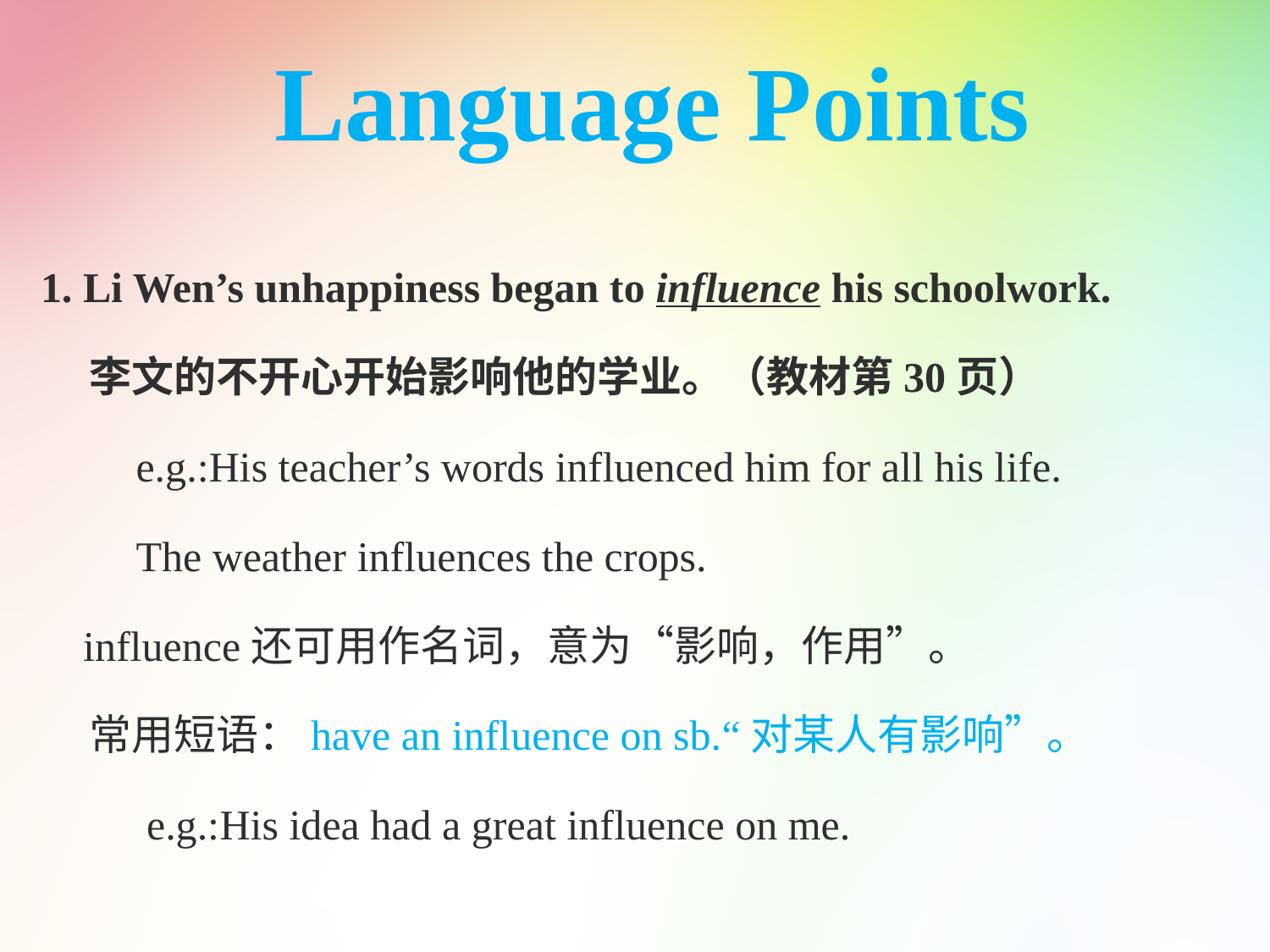

Language Points
1. Li Wen’s unhappiness began to influence his schoolwork.
    李文的不开心开始影响他的学业。（教材第30页）
         e.g.:His teacher’s words influenced him for all his life.
         The weather influences the crops.
    influence还可用作名词，意为“影响，作用”。
    常用短语：have an influence on sb.“对某人有影响”。
          e.g.:His idea had a great influence on me.